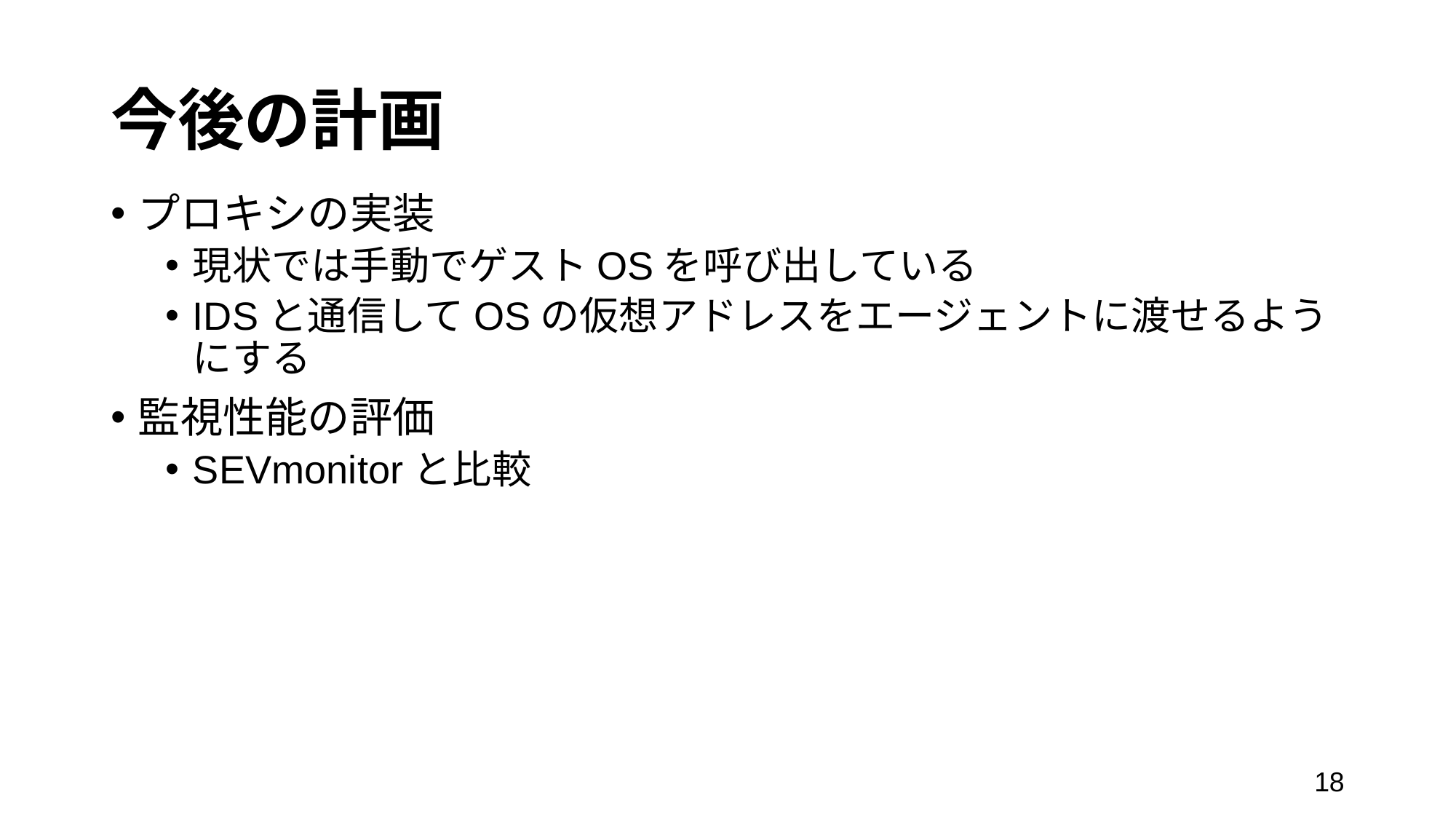

# 今後の計画
プロキシの実装
現状では手動でゲストOSを呼び出している
IDSと通信してOSの仮想アドレスをエージェントに渡せるようにする
監視性能の評価
SEVmonitorと比較
18